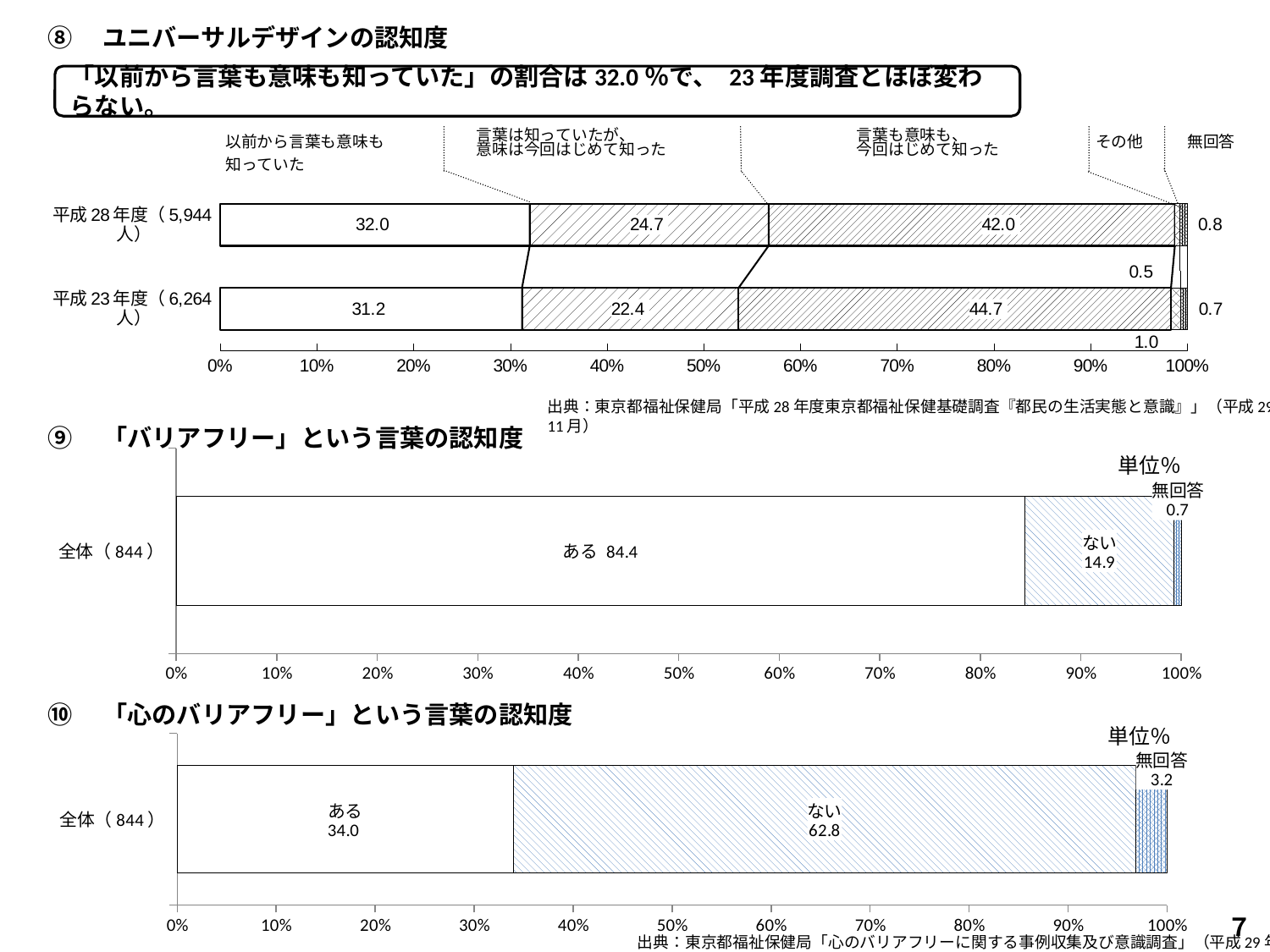

⑧　ユニバーサルデザインの認知度
「以前から言葉も意味も知っていた」の割合は32.0％で、 23年度調査とほぼ変わらない。

### Chart

| Category | 以前から言葉も意味も知っていた | 言葉は知っていたが、意味は今回はじめて知った | 言葉も意味も、今回はじめて知った | その他 | 無回答 |
|---|---|---|---|---|---|
| 平成28年度（5,944人） | 32.0 | 24.7 | 42.0 | 0.5 | 0.8 |
| 平成23年度（6,264人） | 31.2 | 22.4 | 44.7 | 1.0 | 0.7 |
出典：東京都福祉保健局「平成28年度東京都福祉保健基礎調査『都民の生活実態と意識』」（平成29年11月）
⑨　「バリアフリー」という言葉の認知度

### Chart

| Category | ある | ない | 無回答 |
|---|---|---|---|
| 全体（844） | 84.4 | 14.9 | 0.7 |
単位％
⑩　「心のバリアフリー」という言葉の認知度
単位％

### Chart

| Category | ある | ない | 無回答 |
|---|---|---|---|
| 全体（844） | 34.0 | 62.8 | 3.2 |
７
出典：東京都福祉保健局「心のバリアフリーに関する事例収集及び意識調査」（平成29年3月）